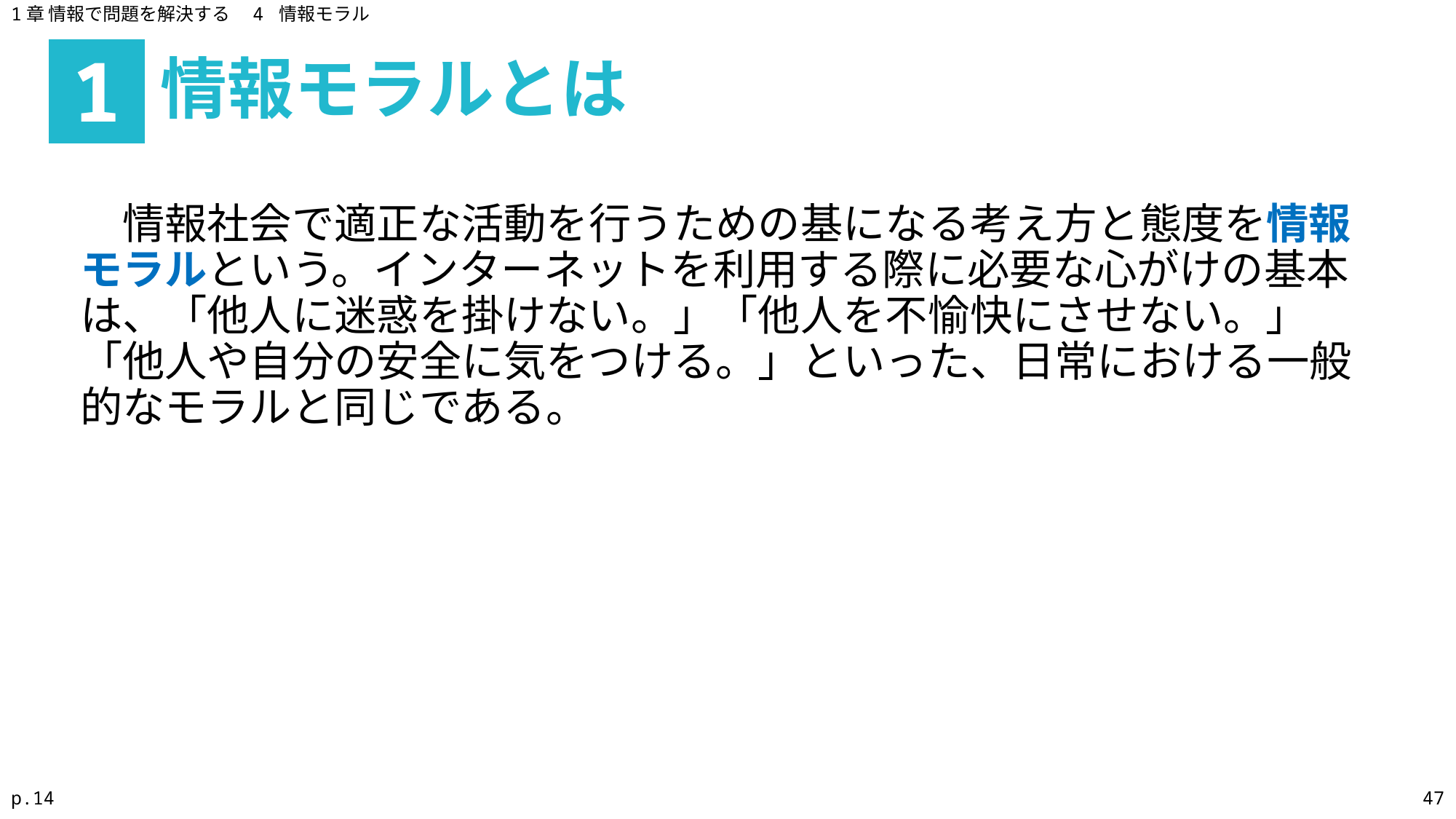

1章 情報で問題を解決する　4 情報モラル
情報モラルとは
1
　情報社会で適正な活動を行うための基になる考え方と態度を情報モラルという。インターネットを利用する際に必要な心がけの基本は、「他人に迷惑を掛けない。」「他人を不愉快にさせない。」「他人や自分の安全に気をつける。」といった、日常における一般的なモラルと同じである。
p.14
47